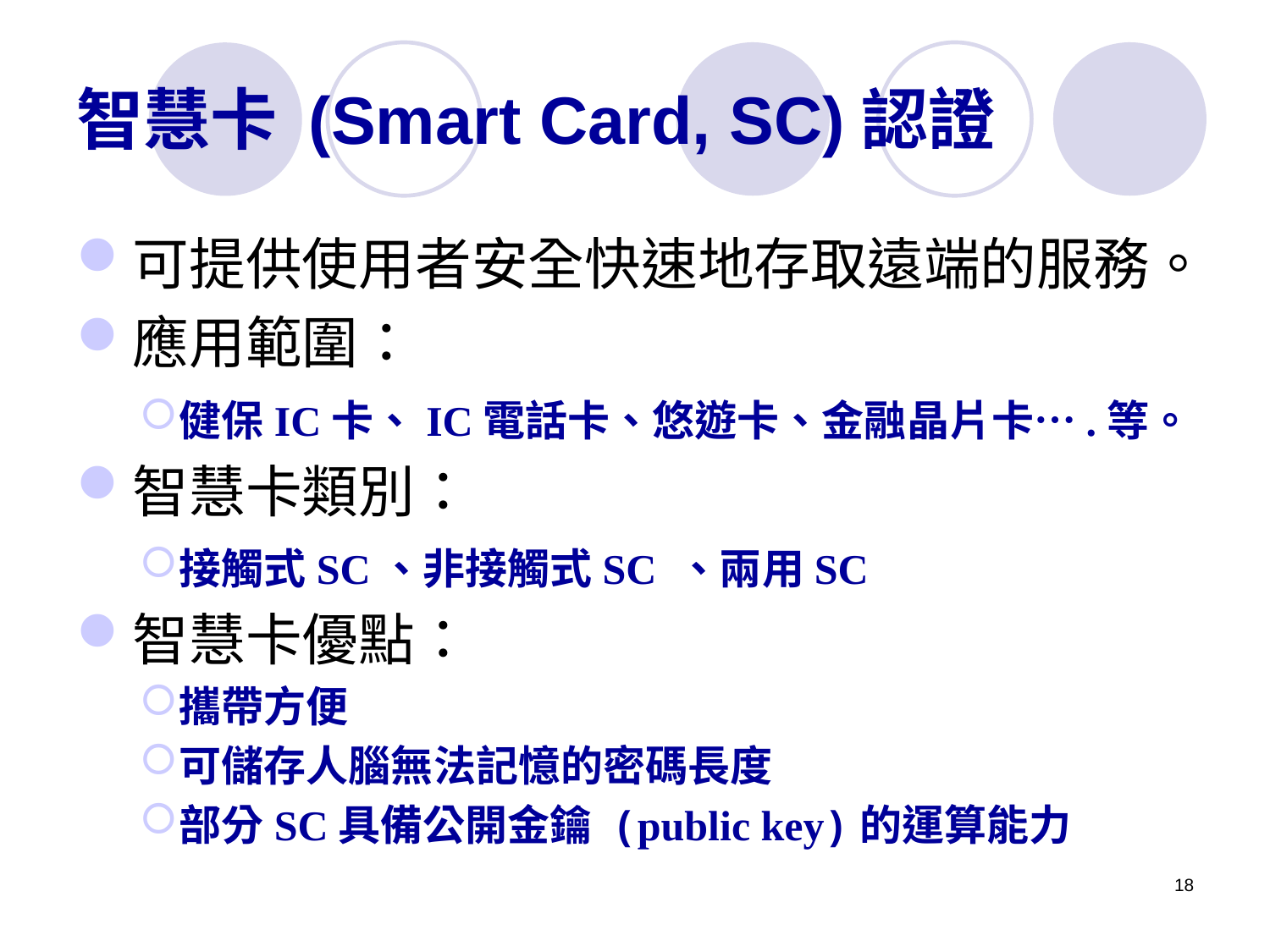

# 智慧卡 (Smart Card, SC)認證
可提供使用者安全快速地存取遠端的服務。
應用範圍：
健保IC卡、IC電話卡、悠遊卡、金融晶片卡….等。
智慧卡類別：
接觸式SC、非接觸式SC 、兩用SC
智慧卡優點：
攜帶方便
可儲存人腦無法記憶的密碼長度
部分SC具備公開金鑰 (public key)的運算能力
18